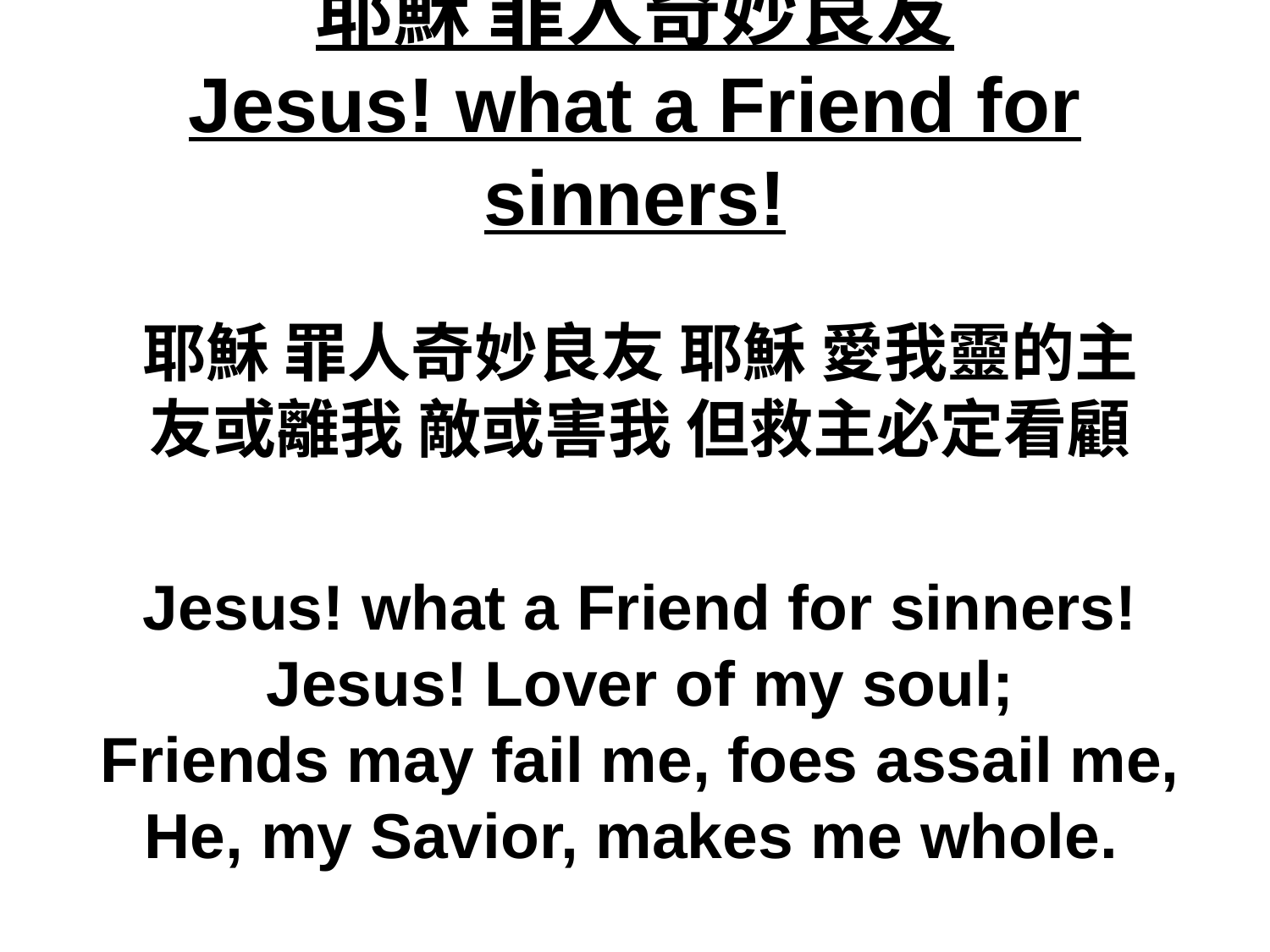

# 耶穌 罪人奇妙良友 Jesus! what a Friend for sinners!
耶穌 罪人奇妙良友 耶穌 愛我靈的主
友或離我 敵或害我 但救主必定看顧

Jesus! what a Friend for sinners!
Jesus! Lover of my soul;
Friends may fail me, foes assail me,
He, my Savior, makes me whole.